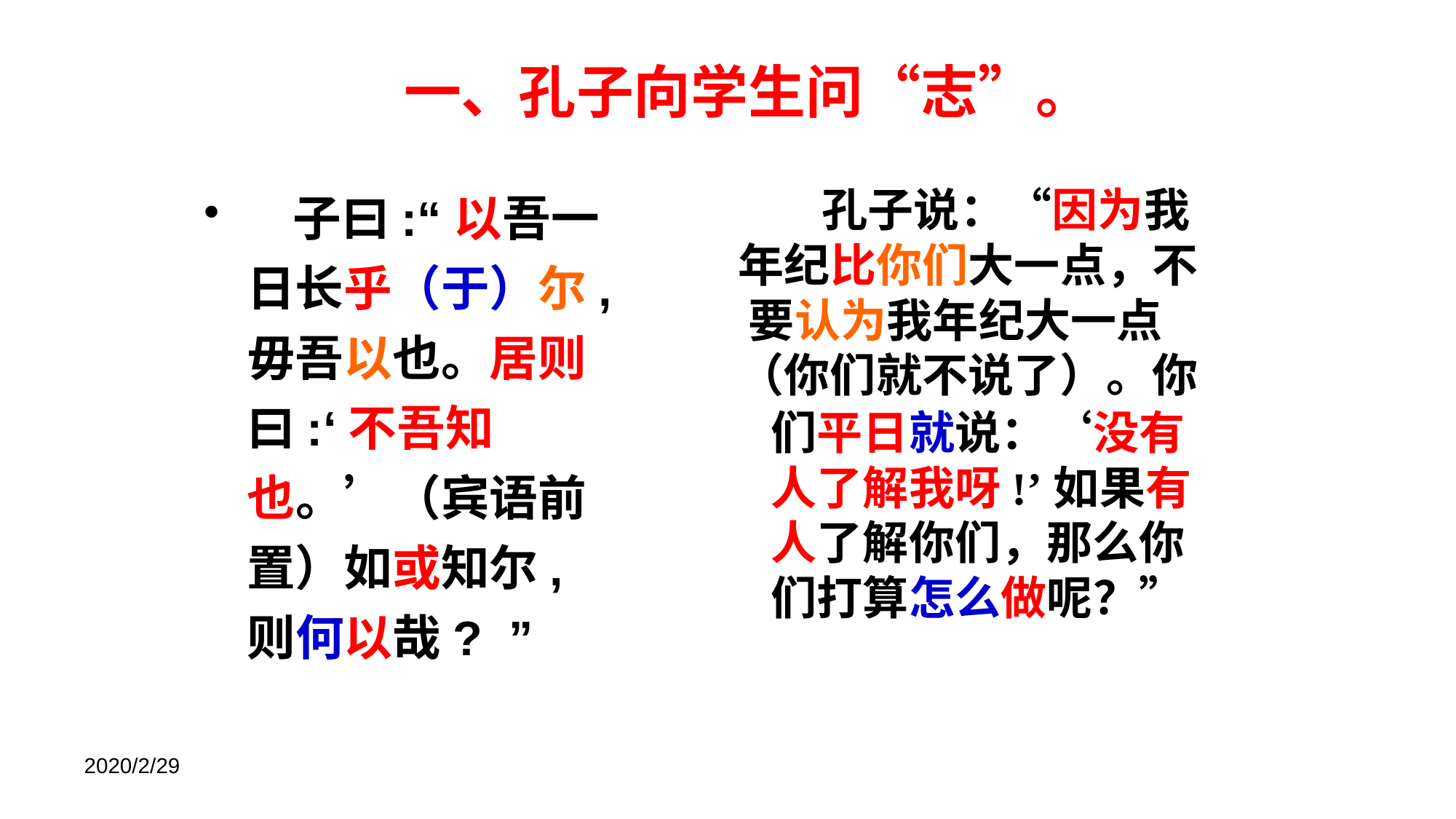

一、孔子向学生问“志”。
　子曰:“以吾一日长乎（于）尔,毋吾以也。居则曰:‘不吾知也。’（宾语前置）如或知尔,则何以哉?  ”
       孔子说：“因为我年纪比你们大一点，不  要认为我年纪大一点（你们就不说了）。你
们平日就说：‘没有人了解我呀!’如果有人了解你们，那么你们打算怎么做呢？”

2020/2/29